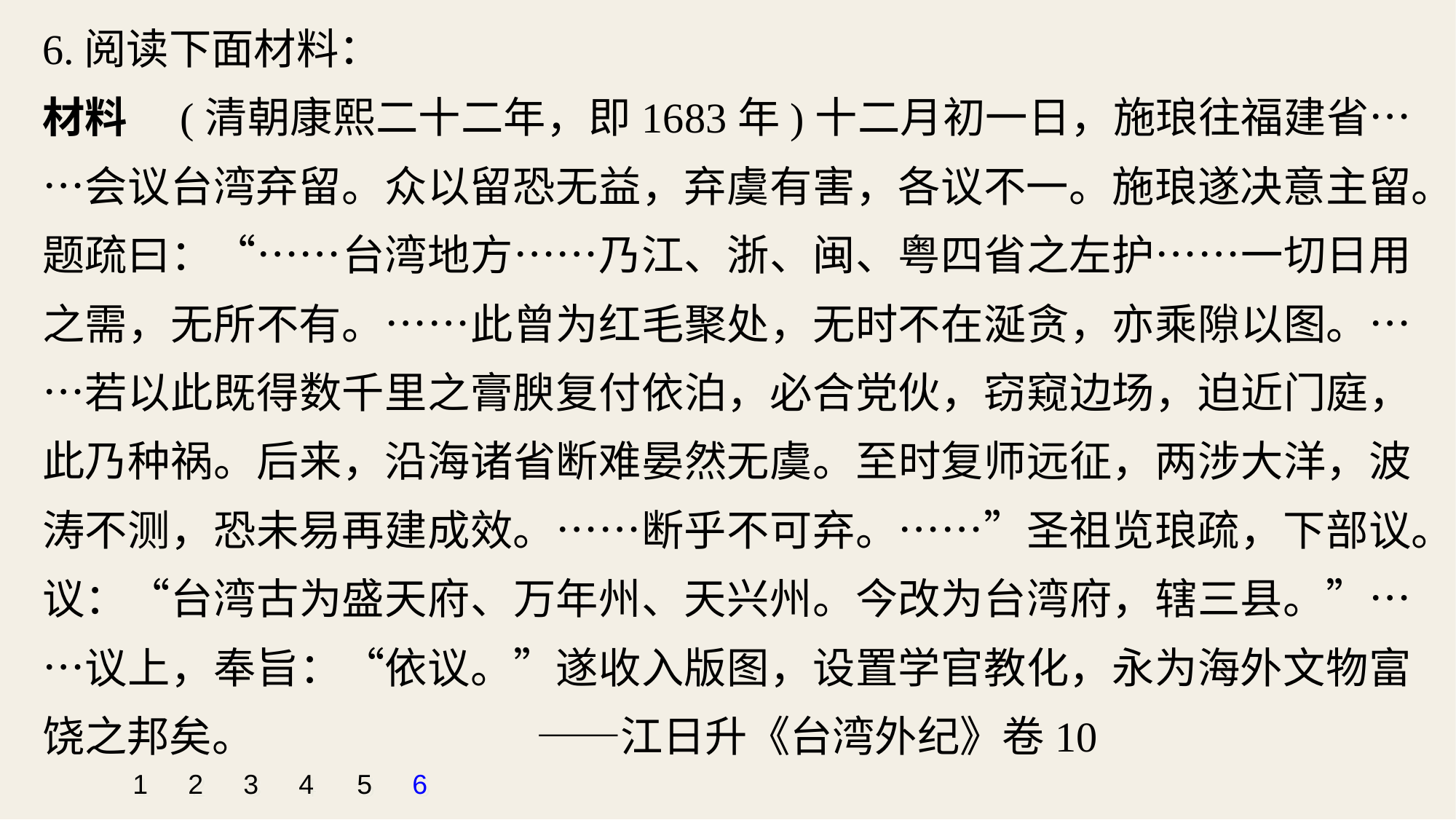

6.阅读下面材料：
材料　(清朝康熙二十二年，即1683年)十二月初一日，施琅往福建省……会议台湾弃留。众以留恐无益，弃虞有害，各议不一。施琅遂决意主留。题疏曰：“……台湾地方……乃江、浙、闽、粤四省之左护……一切日用之需，无所不有。……此曾为红毛聚处，无时不在涎贪，亦乘隙以图。……若以此既得数千里之膏腴复付依泊，必合党伙，窃窥边场，迫近门庭，此乃种祸。后来，沿海诸省断难晏然无虞。至时复师远征，两涉大洋，波涛不测，恐未易再建成效。……断乎不可弃。……”圣祖览琅疏，下部议。议：“台湾古为盛天府、万年州、天兴州。今改为台湾府，辖三县。”……议上，奉旨：“依议。”遂收入版图，设置学官教化，永为海外文物富饶之邦矣。			      ——江日升《台湾外纪》卷10
1
2
3
4
5
6